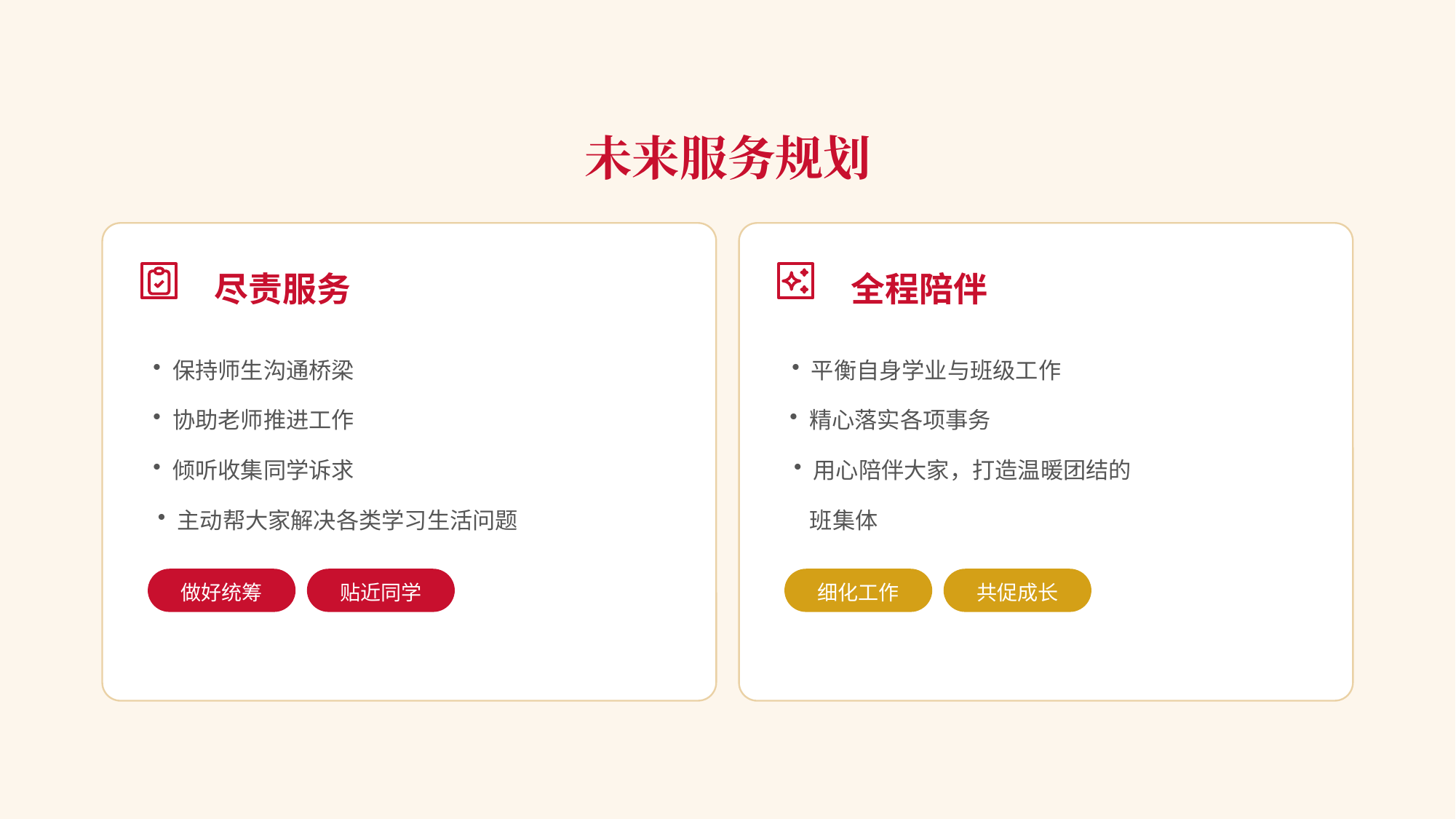

未来服务规划

尽责服务
保持师生沟通桥梁
协助老师推进工作
倾听收集同学诉求
主动帮大家解决各类学习生活问题

做好统筹
贴近同学

全程陪伴
平衡自身学业与班级工作
精心落实各项事务
用心陪伴大家，打造温暖团结的
　班集体

细化工作
共促成长